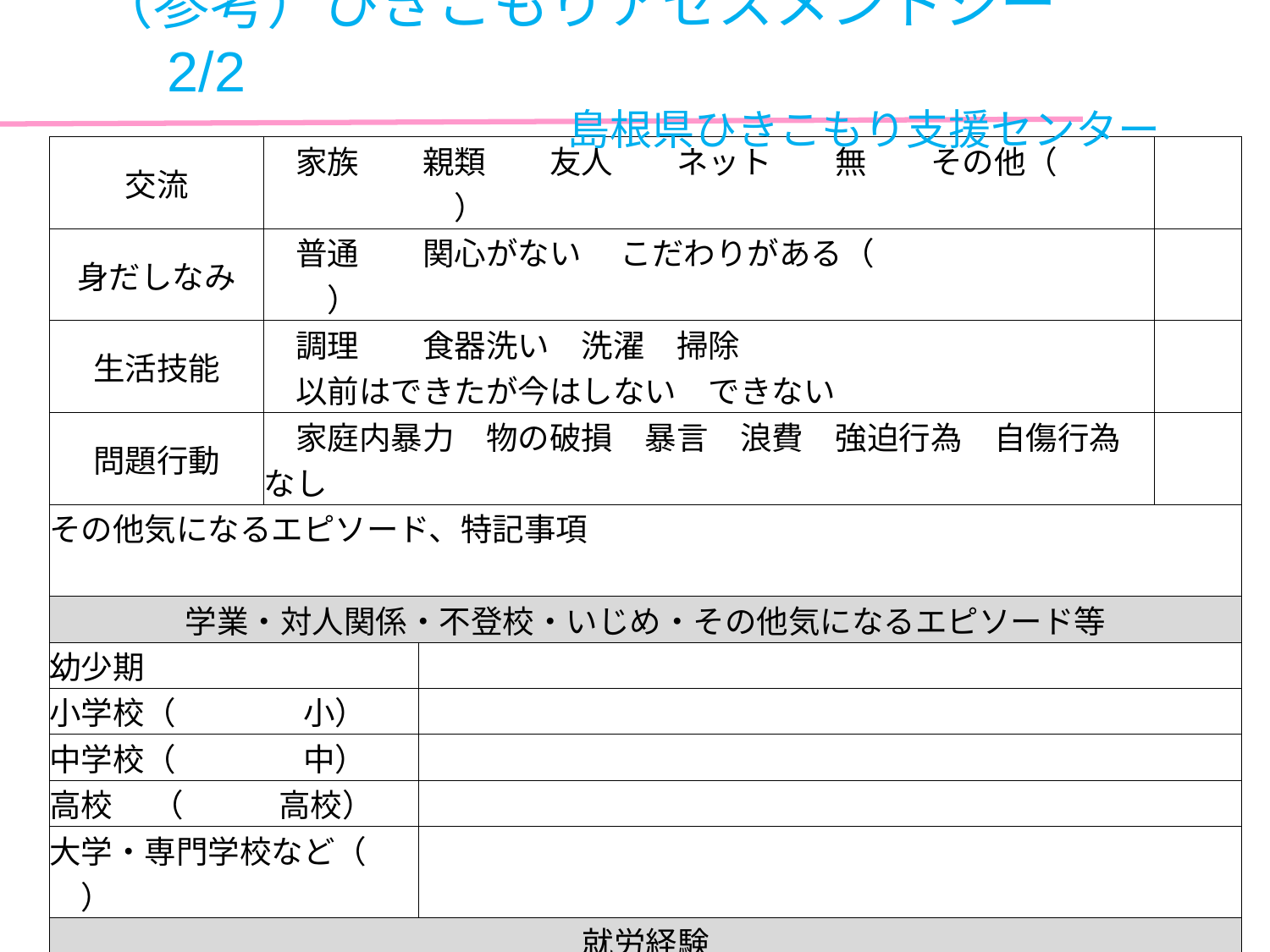

（参考）ひきこもりアセスメントシー　　2/2
島根県ひきこもり支援センター
| 交流 | 家族　　親類　　友人　　ネット　　無　　その他（　　　　　　　　　） |  |  |  |
| --- | --- | --- | --- | --- |
| 身だしなみ | 普通　　関心がない　 こだわりがある（　　　　　　　　　　） |  |  |  |
| 生活技能 | 調理　　食器洗い　洗濯　掃除　 　以前はできたが今はしない　できない |  |  |  |
| 問題行動 | 家庭内暴力　物の破損　暴言　浪費　強迫行為　自傷行為　なし |  |  |  |
| その他気になるエピソード、特記事項 |  |  |  |  |
| 学業・対人関係・不登校・いじめ・その他気になるエピソード等 |  |  |  |  |
| 幼少期 |  |  |  |  |
| 小学校（　　　　小） |  |  |  |  |
| 中学校（　　　　中） |  |  |  |  |
| 高校 　（　　　高校） |  |  |  |  |
| 大学・専門学校など（　　） |  |  |  |  |
| 就労経験 |  |  |  |  |
| 歳から |  |  |  |  |
| 歳から |  |  |  |  |
| 歳から |  |  |  |  |
| 気になるエピソード・特記事項 |  |  |  |  |
| 本人の希望： |  |  |  |  |
| 家族の希望： |  |  |  |  |